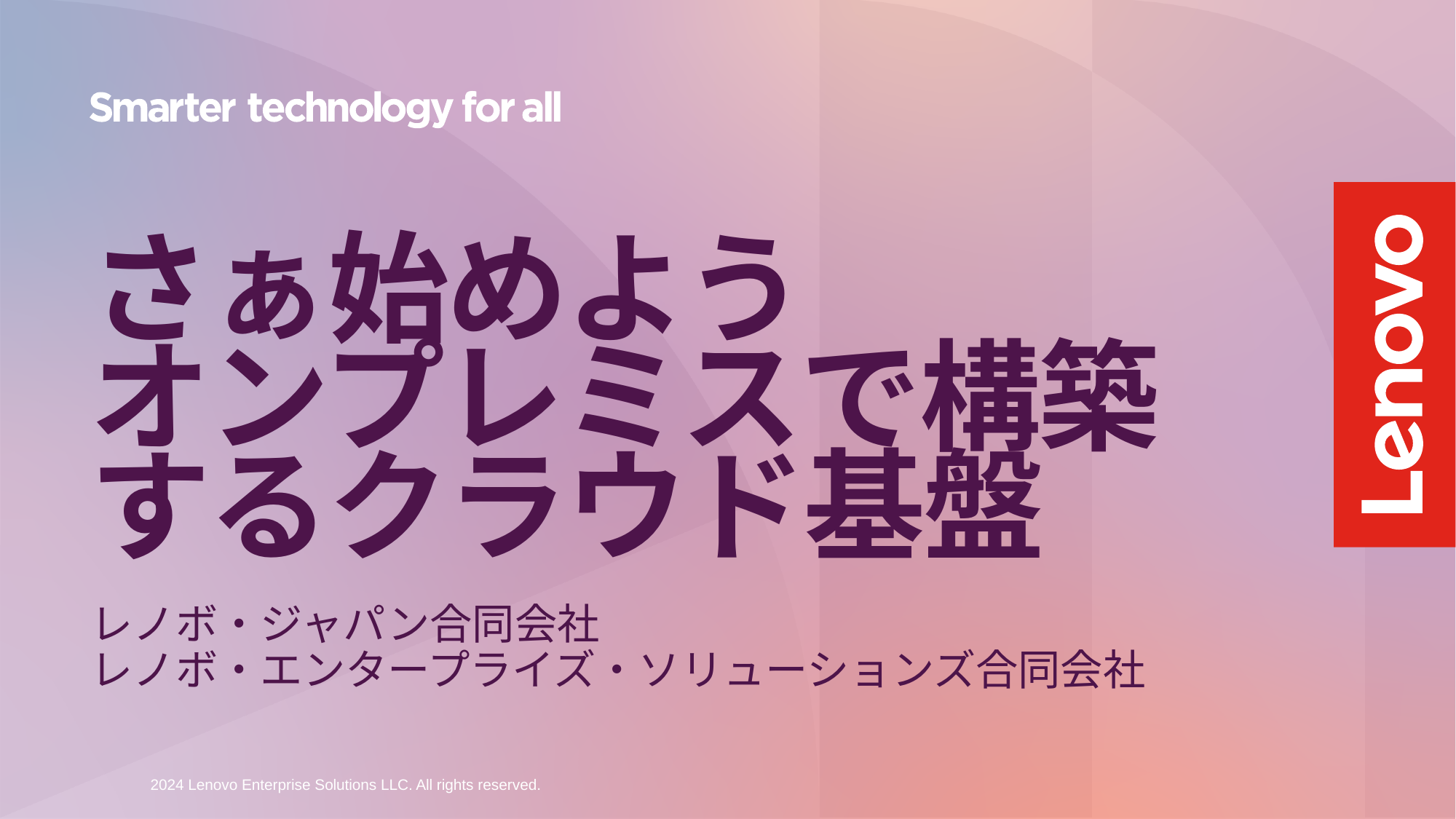

# さぁ始めよう オンプレミスで構築するクラウド基盤
レノボ・ジャパン合同会社
レノボ・エンタープライズ・ソリューションズ合同会社